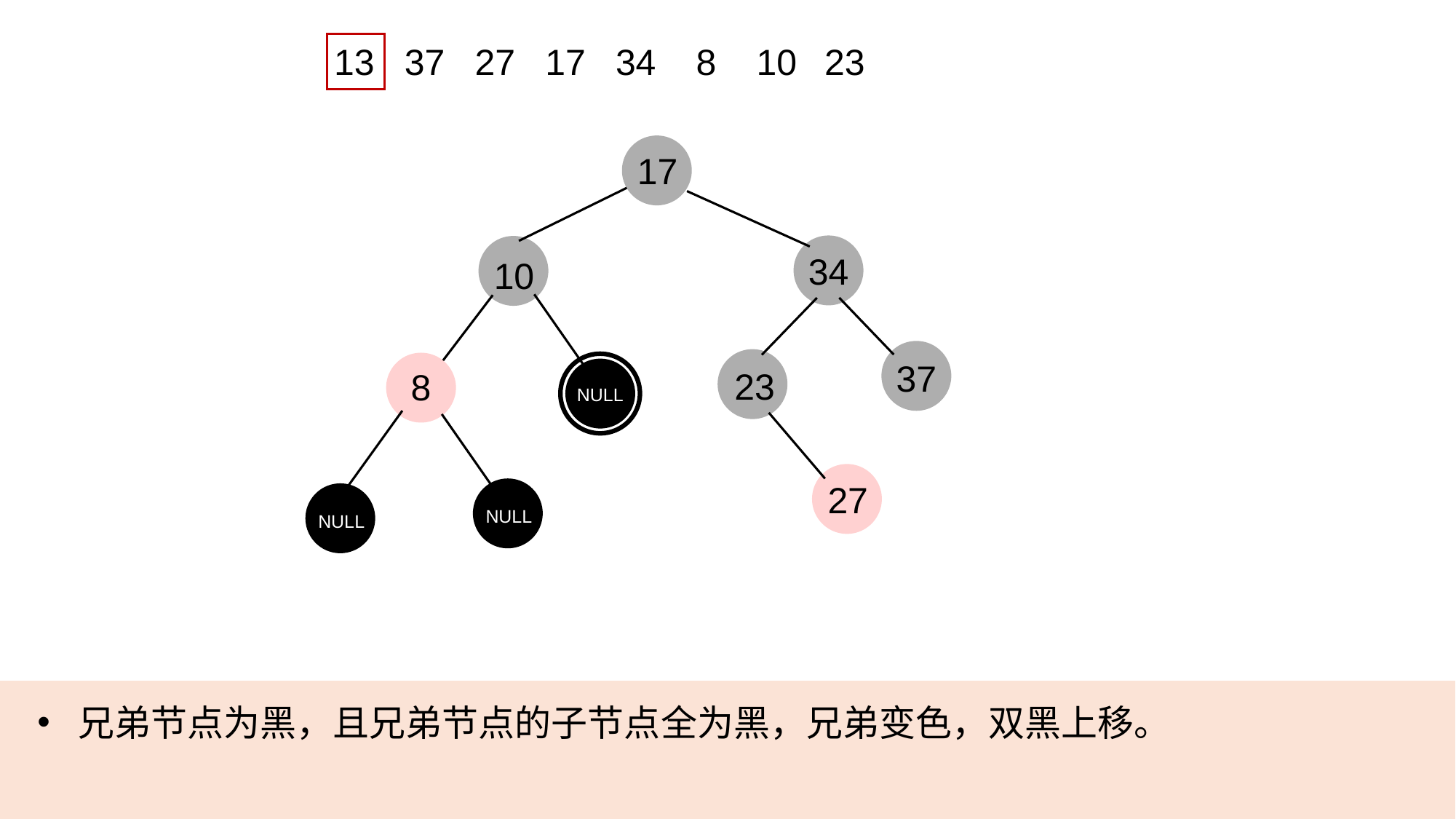

13

37
27
17
34
8
10
23

17

34
10

37

23
8
NULL

27

NULL
NULL

兄弟节点为黑，且兄弟节点的子节点全为黑，兄弟变色，双黑上移。